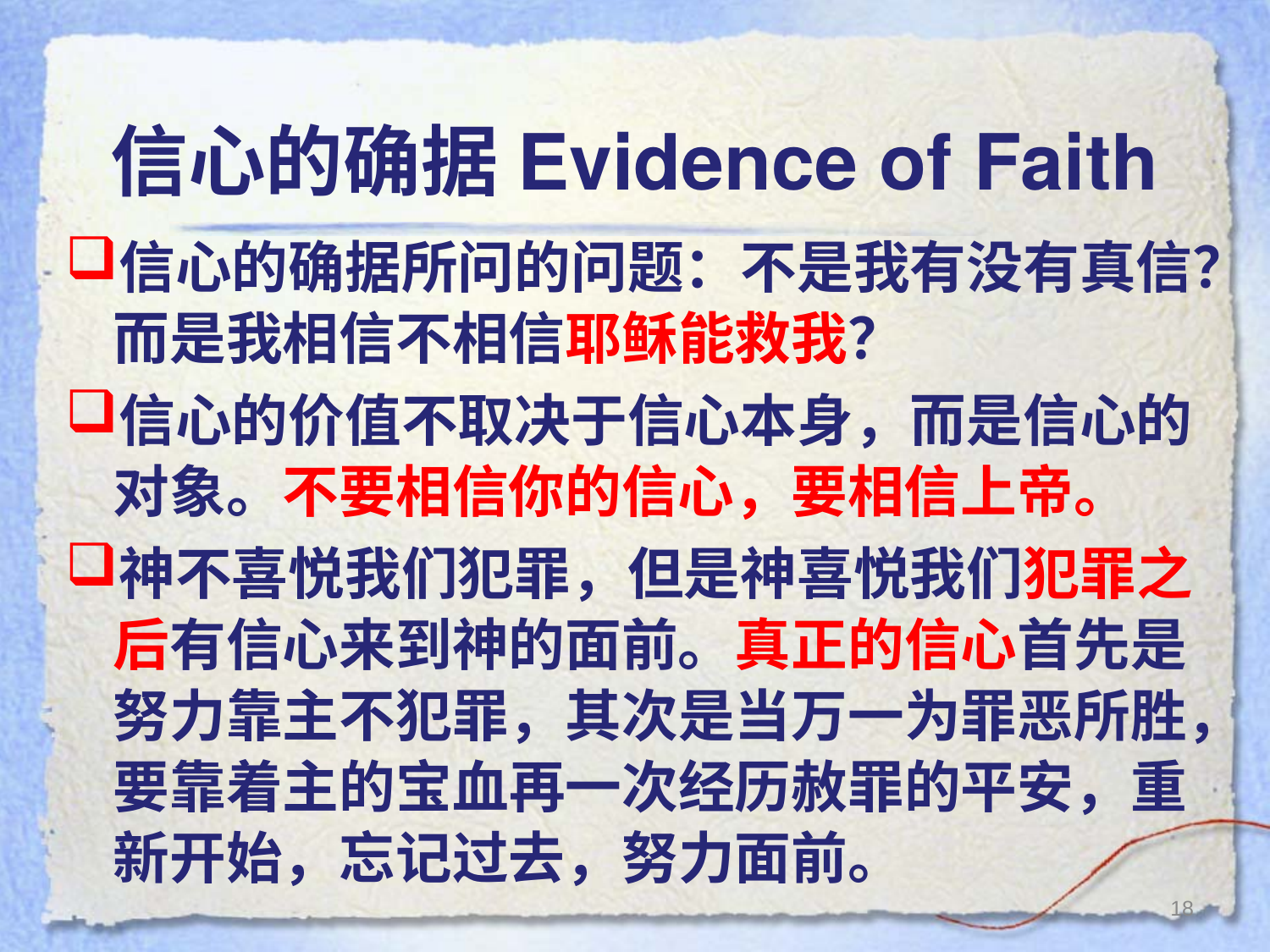

# 信心的确据Evidence of Faith
信心的确据所问的问题：不是我有没有真信？而是我相信不相信耶稣能救我？
信心的价值不取决于信心本身，而是信心的对象。不要相信你的信心，要相信上帝。
神不喜悦我们犯罪，但是神喜悦我们犯罪之后有信心来到神的面前。真正的信心首先是努力靠主不犯罪，其次是当万一为罪恶所胜，要靠着主的宝血再一次经历赦罪的平安，重新开始，忘记过去，努力面前。
18